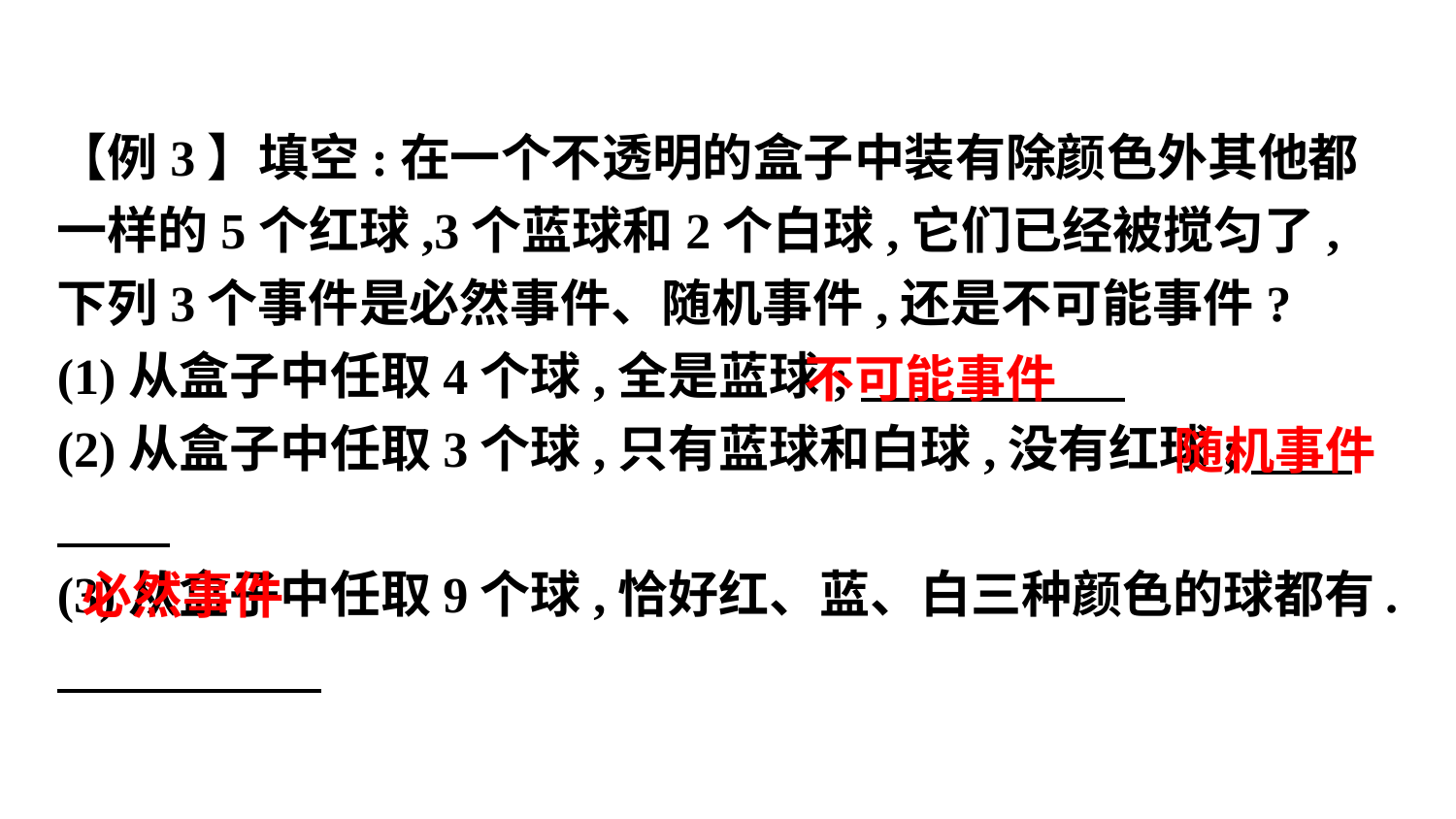

【例3】填空:在一个不透明的盒子中装有除颜色外其他都一样的5个红球,3个蓝球和2个白球,它们已经被搅匀了,下列3个事件是必然事件、随机事件,还是不可能事件?
(1)从盒子中任取4个球,全是蓝球;
(2)从盒子中任取3个球,只有蓝球和白球,没有红球;
(3)从盒子中任取9个球,恰好红、蓝、白三种颜色的球都有.

不可能事件
随机事件
必然事件